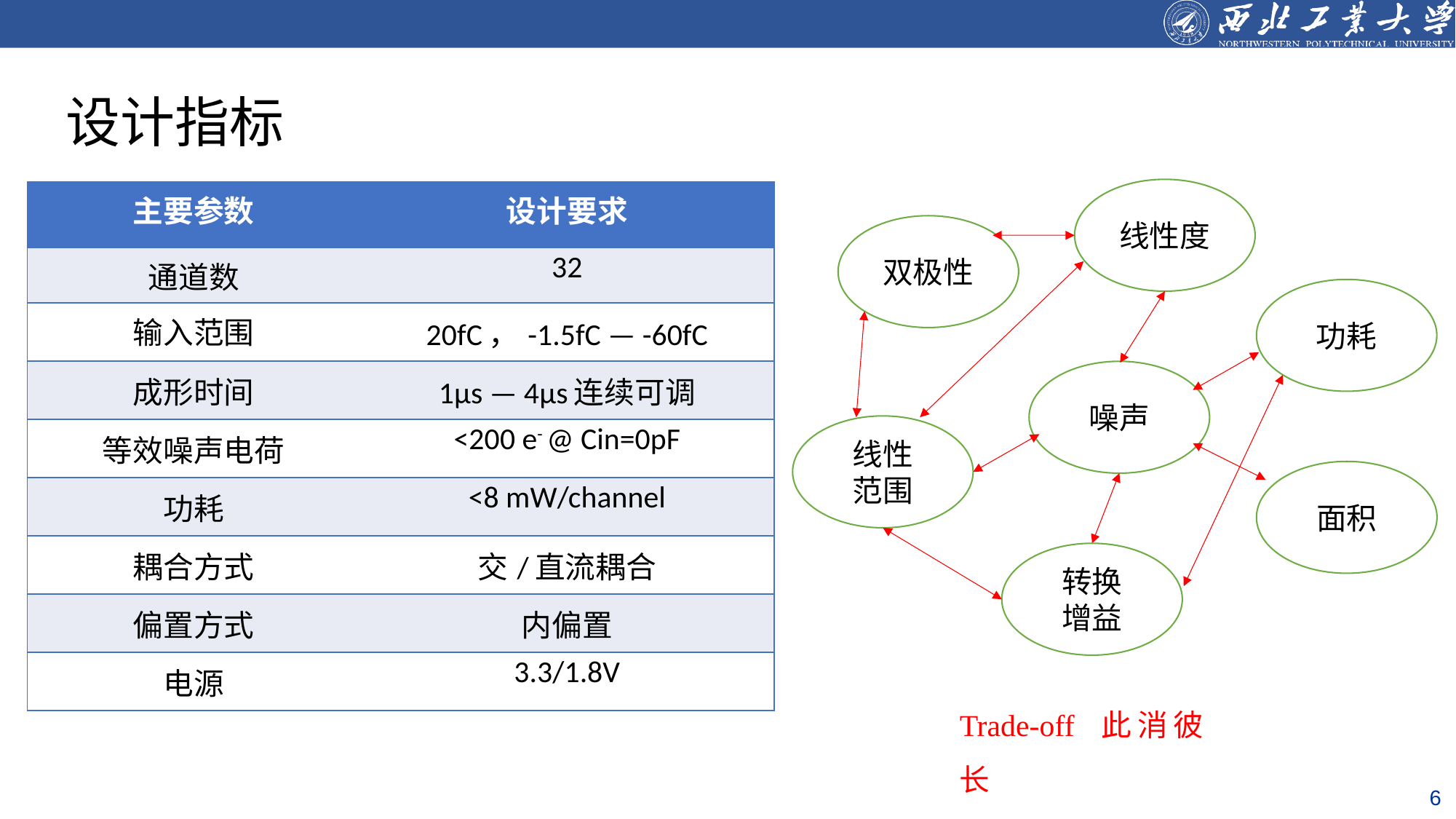

# 设计指标
线性度
| 主要参数 | 设计要求 |
| --- | --- |
| 通道数 | 32 |
| 输入范围 | 20fC，-1.5fC — -60fC |
| 成形时间 | 1µs — 4µs连续可调 |
| 等效噪声电荷 | <200 e- @ Cin=0pF |
| 功耗 | <8 mW/channel |
| 耦合方式 | 交/直流耦合 |
| 偏置方式 | 内偏置 |
| 电源 | 3.3/1.8V |
双极性
功耗
噪声
线性
范围
面积
转换
增益
Trade-off 此消彼长
6